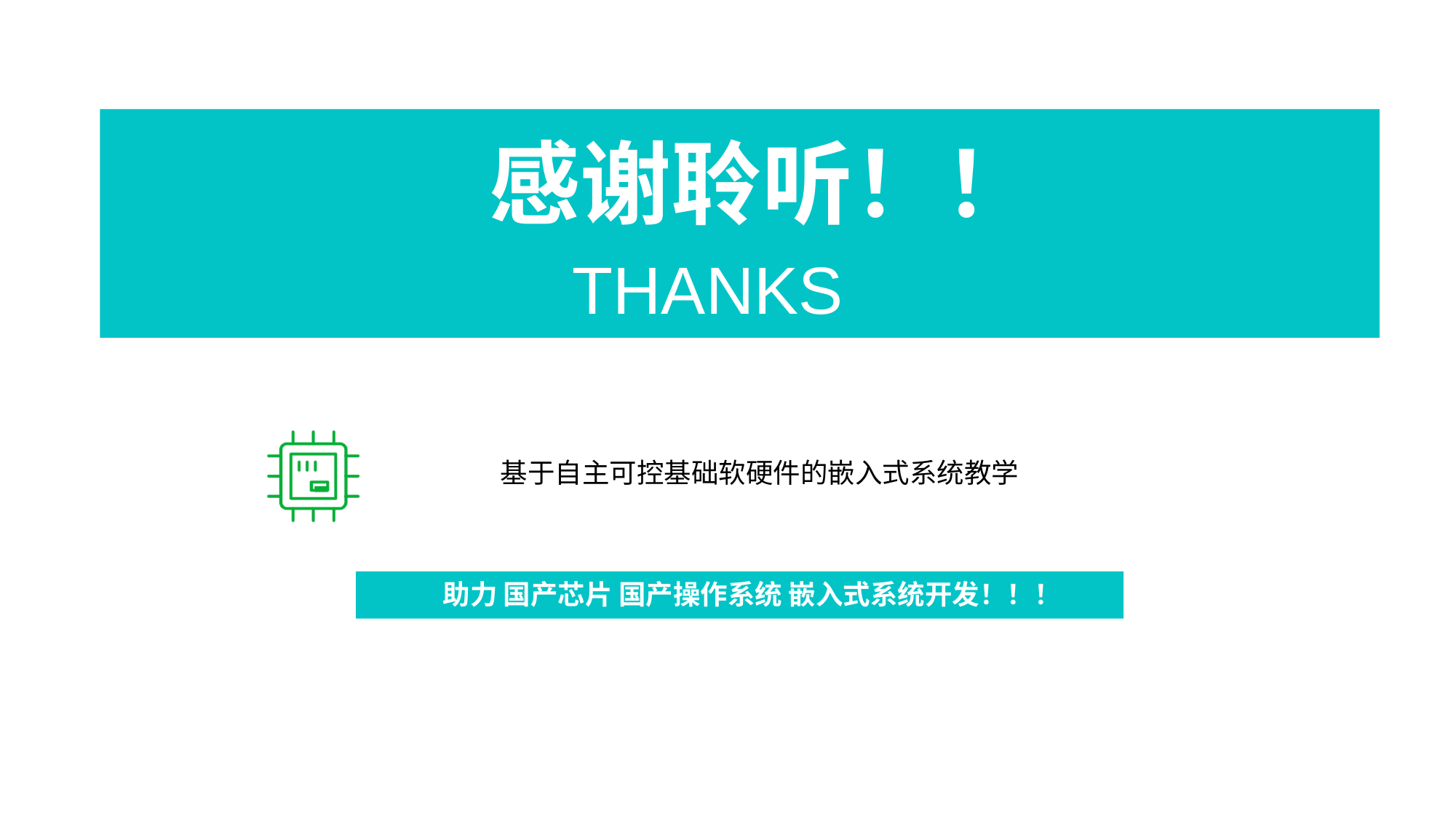

感谢聆听！！
#
THANKS
基于自主可控基础软硬件的嵌入式系统教学
助力 国产芯片 国产操作系统 嵌入式系统开发！！！